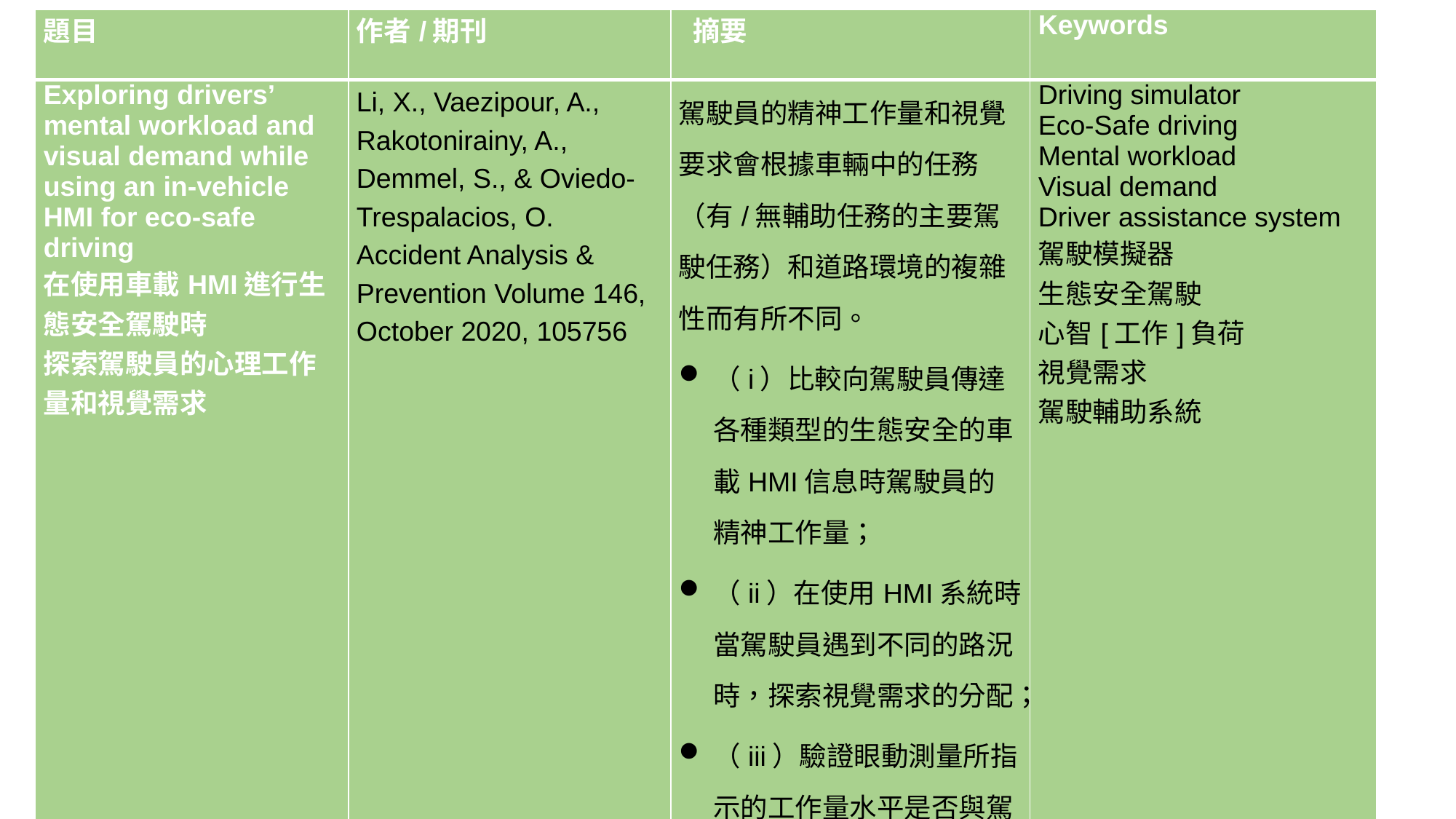

| 題目 | 作者/期刊 | 摘要 | Keywords |
| --- | --- | --- | --- |
| Exploring drivers’ mental workload and visual demand while using an in-vehicle HMI for eco-safe driving 在使用車載HMI進行生態安全駕駛時 探索駕駛員的心理工作量和視覺需求 | Li, X., Vaezipour, A., Rakotonirainy, A., Demmel, S., & Oviedo-Trespalacios, O.  Accident Analysis & Prevention Volume 146, October 2020, 105756 | 駕駛員的精神工作量和視覺要求會根據車輛中的任務（有/無輔助任務的主要駕駛任務）和道路環境的複雜性而有所不同。 （i）比較向駕駛員傳達各種類型的生態安全的車載HMI信息時駕駛員的精神工作量； （ii）在使用HMI系統時，當駕駛員遇到不同的路況時，探索視覺需求的分配； （iii）驗證眼動測量所指示的工作量水平是否與駕駛員的主觀工作量（NASA-TLX）一致 | Driving simulator Eco-Safe driving Mental workload Visual demand Driver assistance system 駕駛模擬器 生態安全駕駛 心智[工作]負荷 視覺需求 駕駛輔助系統 |
18